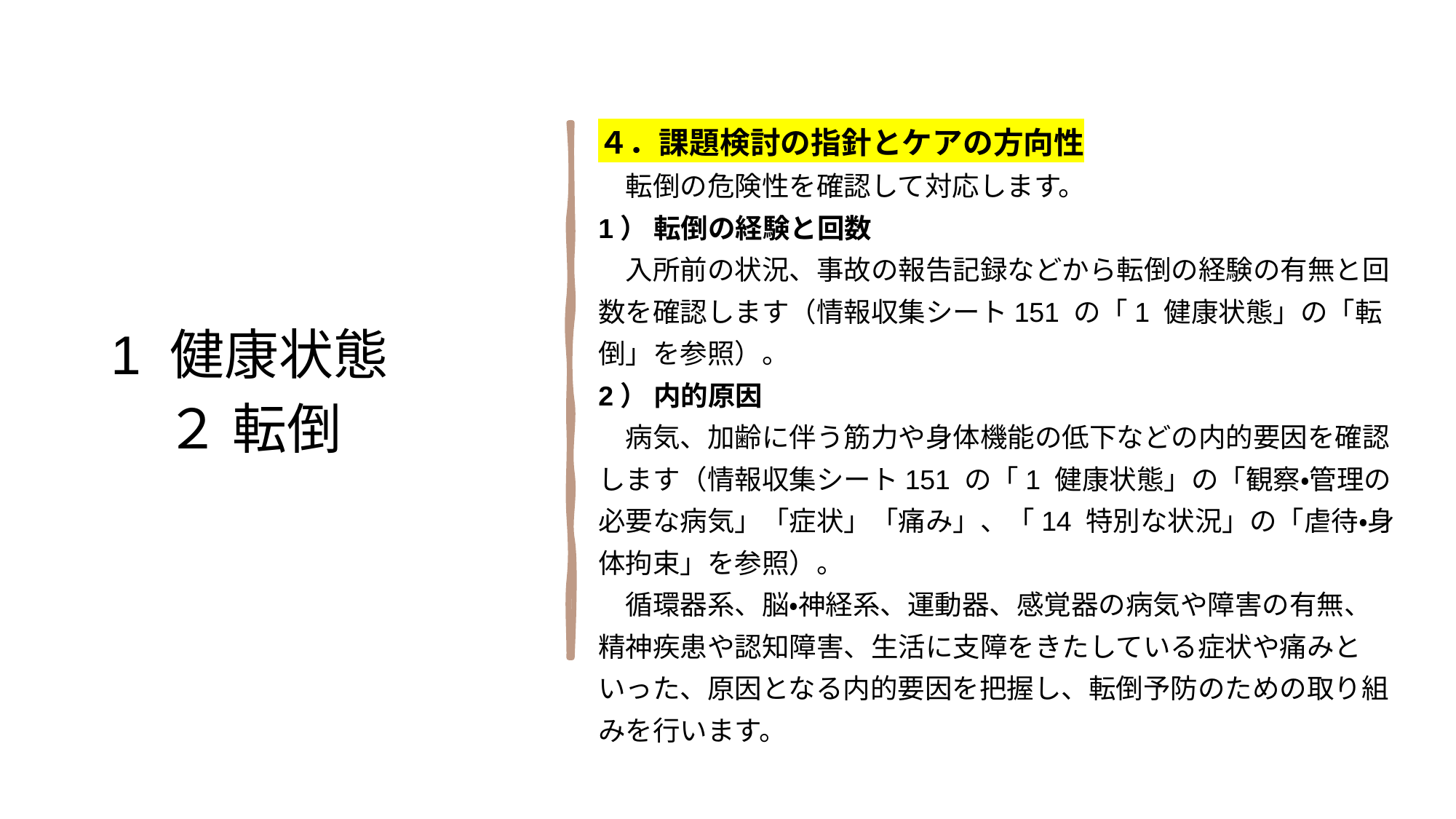

４．課題検討の指針とケアの方向性
　転倒の危険性を確認して対応します。
1） 転倒の経験と回数
　入所前の状況、事故の報告記録などから転倒の経験の有無と回
数を確認します（情報収集シート151 の「1 健康状態」の「転
倒」を参照）。
2） 内的原因
　病気、加齢に伴う筋力や身体機能の低下などの内的要因を確認
します（情報収集シート151 の「1 健康状態」の「観察・管理の
必要な病気」「症状」「痛み」、「14 特別な状況」の「虐待・身
体拘束」を参照）。
　循環器系、脳・神経系、運動器、感覚器の病気や障害の有無、
精神疾患や認知障害、生活に支障をきたしている症状や痛みと
いった、原因となる内的要因を把握し、転倒予防のための取り組
みを行います。
1 健康状態
　２ 転倒